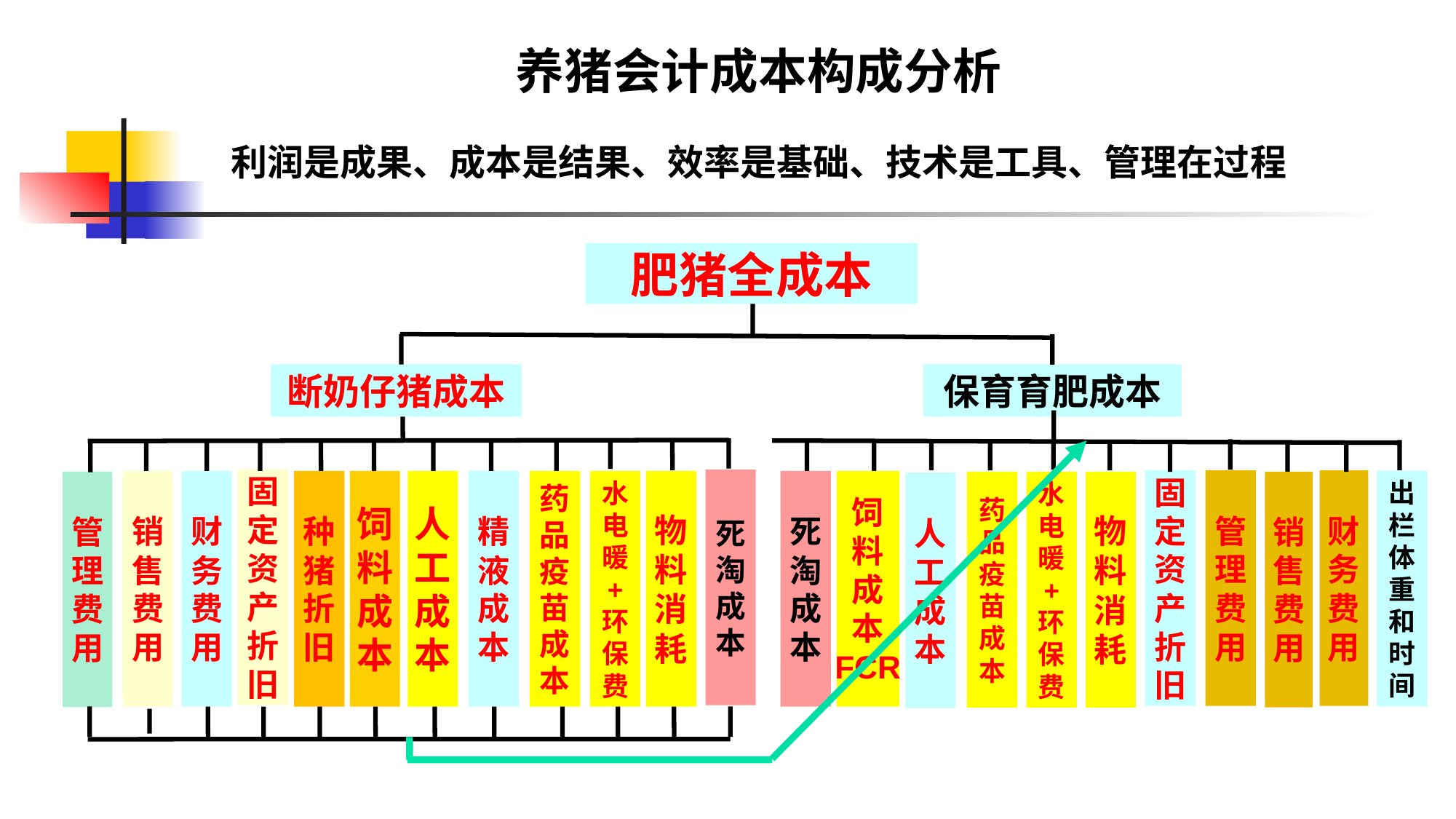

养猪会计成本构成分析
利润是成果、成本是结果、效率是基础、技术是工具、管理在过程
肥猪全成本

断奶仔猪成本
保育育肥成本

固
定
资
产
折
旧
死
淘
成
本
固
定
资
产
折
旧
管
理
费
用
财
务
费
用
出
栏
体
重
和
时
间
销
售
费
用
财
务
费
用

种
猪
折
旧

饲
料
成
本
人
工
成
本
精
液
成
本
药
品
疫
苗
成
本
水
电
暖
+
环
保
费
物
料
消
耗
死
淘
成
本
饲
料
成
本
FCR
管
理
费
用
销
售
费
用
药
品
疫
苗
成
本
水
电
暖
+
环
保
费
物
料
消
耗
人
工
成
本